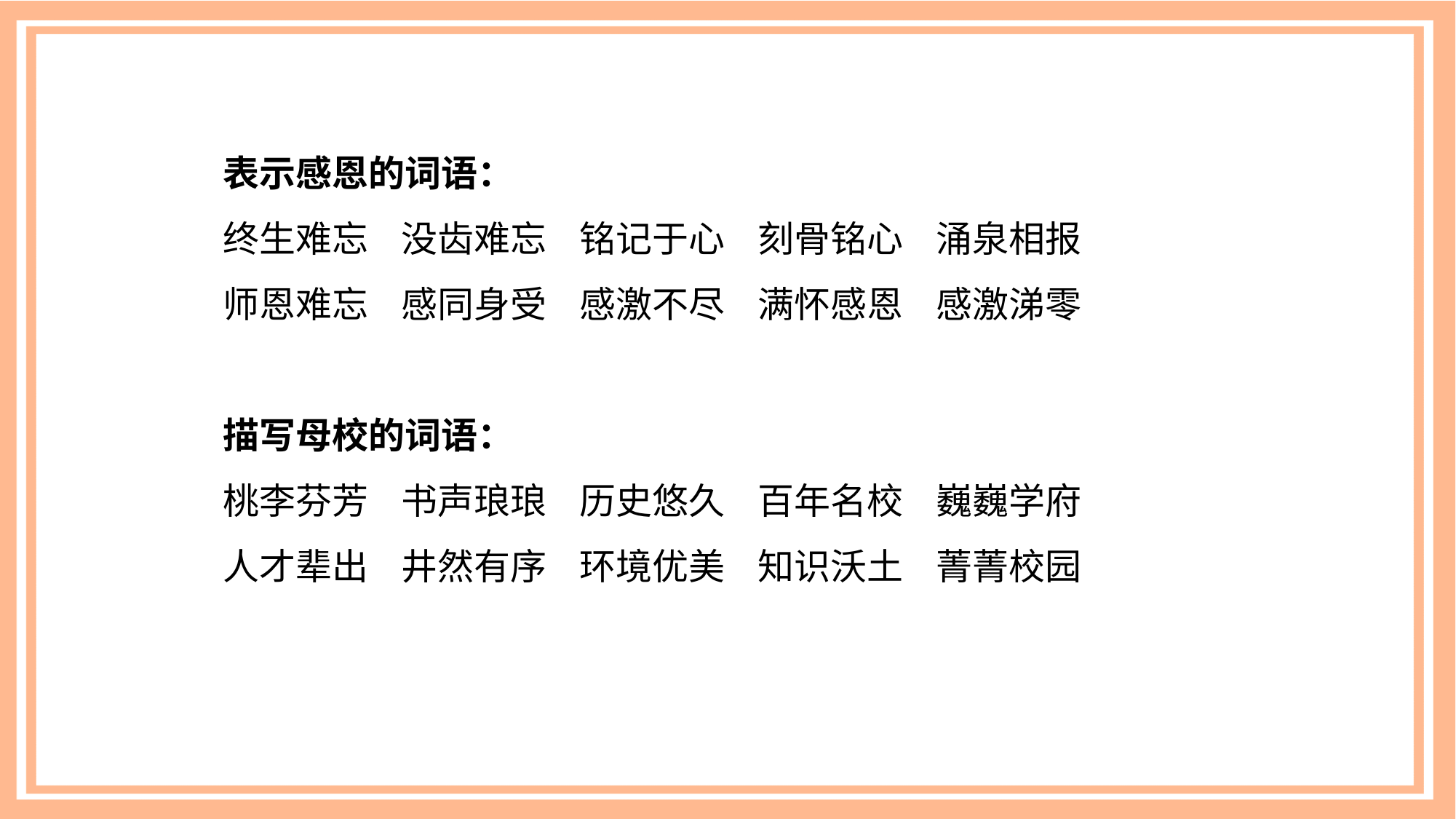

表示感恩的词语：
终生难忘    没齿难忘    铭记于心    刻骨铭心    涌泉相报
师恩难忘    感同身受    感激不尽    满怀感恩    感激涕零

描写母校的词语：
桃李芬芳    书声琅琅    历史悠久    百年名校    巍巍学府
人才辈出    井然有序    环境优美    知识沃土    菁菁校园